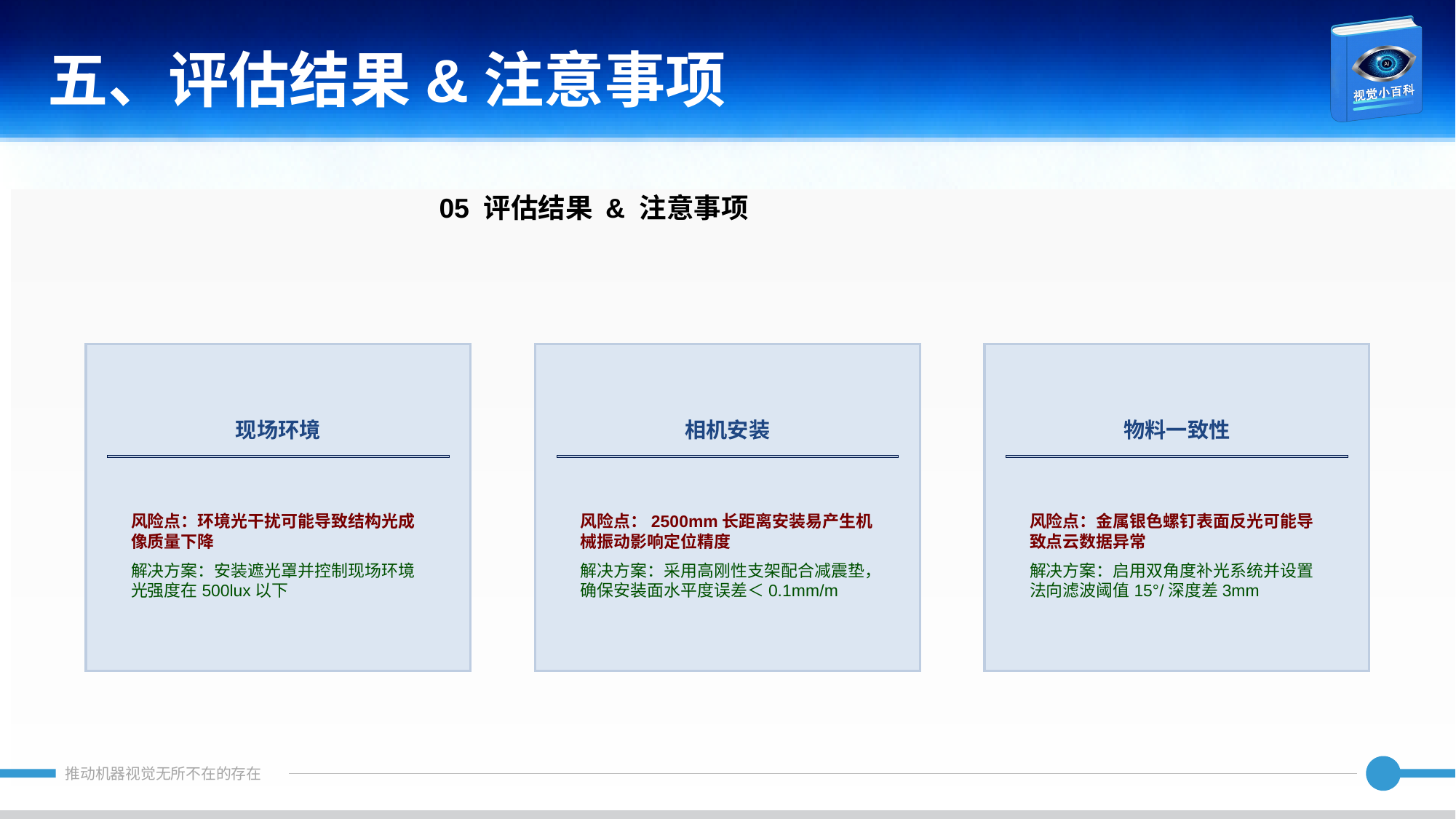

五、评估结果&注意事项

05 评估结果 & 注意事项

现场环境

相机安装

物料一致性

风险点：环境光干扰可能导致结构光成像质量下降
解决方案：安装遮光罩并控制现场环境光强度在500lux以下

风险点：2500mm长距离安装易产生机械振动影响定位精度
解决方案：采用高刚性支架配合减震垫，确保安装面水平度误差＜0.1mm/m

风险点：金属银色螺钉表面反光可能导致点云数据异常
解决方案：启用双角度补光系统并设置法向滤波阈值15°/深度差3mm
10